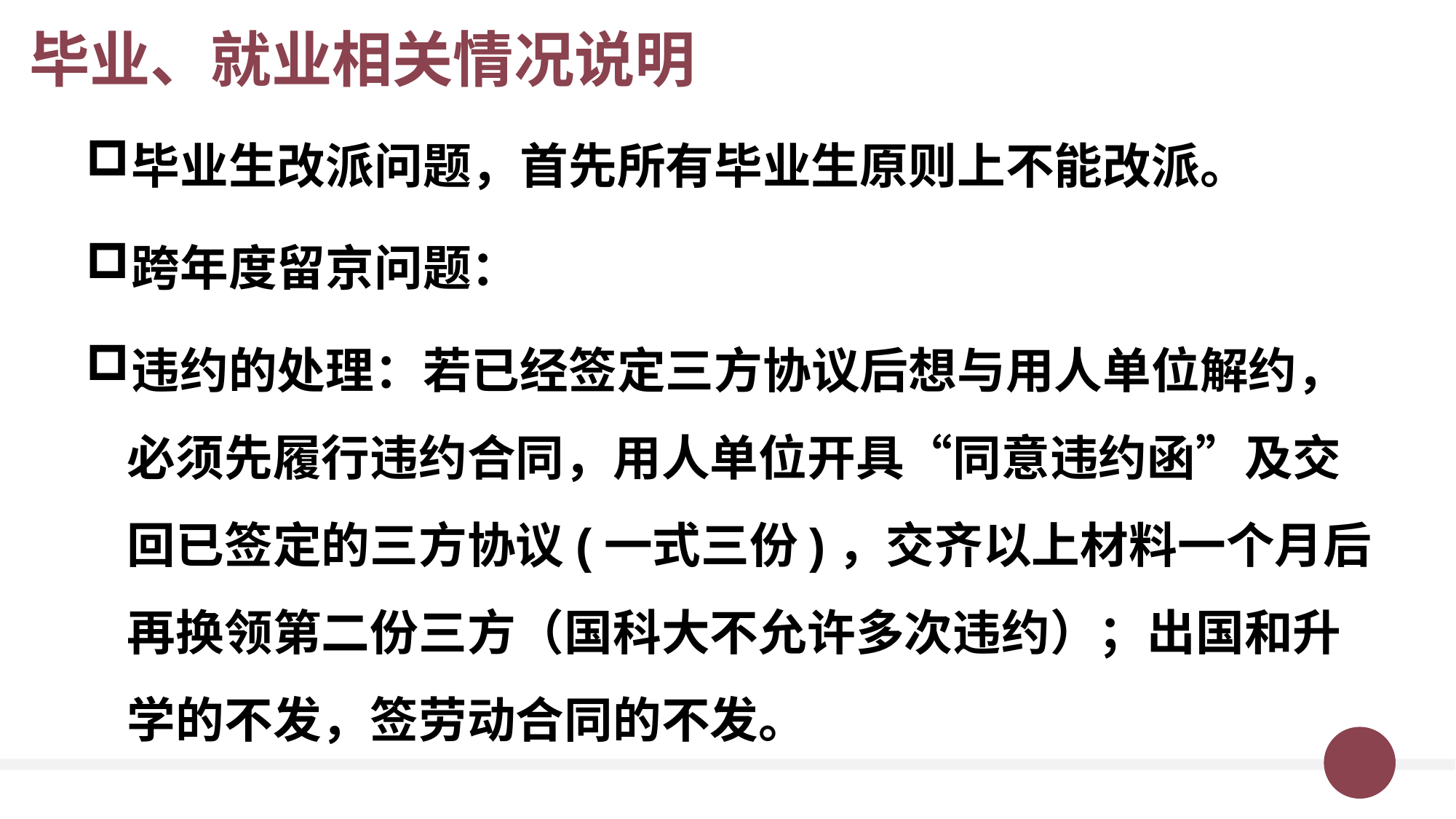

毕业、就业相关情况说明
毕业生改派问题，首先所有毕业生原则上不能改派。
跨年度留京问题：
违约的处理：若已经签定三方协议后想与用人单位解约，必须先履行违约合同，用人单位开具“同意违约函”及交回已签定的三方协议(一式三份)，交齐以上材料一个月后再换领第二份三方（国科大不允许多次违约）；出国和升学的不发，签劳动合同的不发。